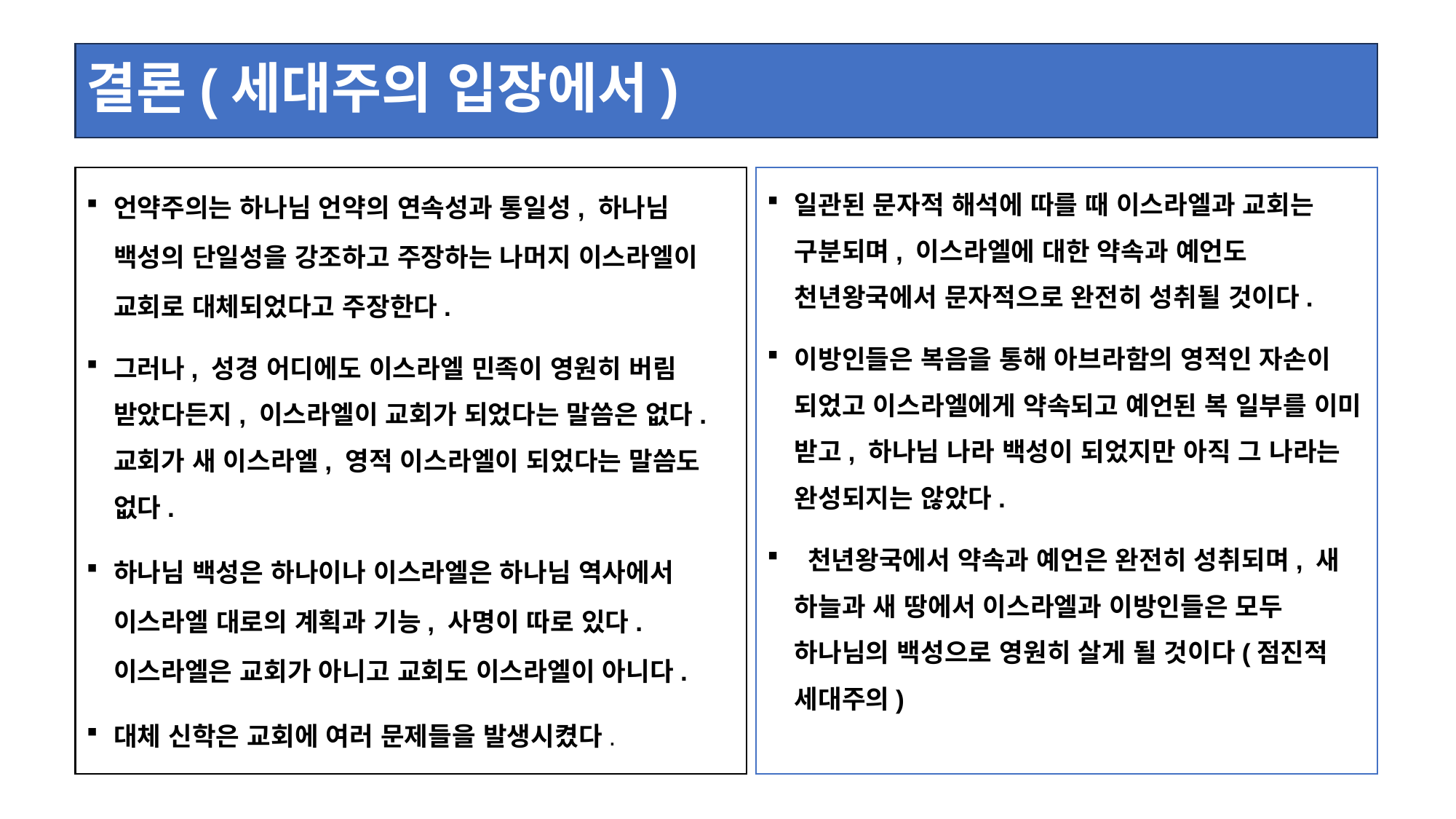

# 결론(세대주의 입장에서)
언약주의는 하나님 언약의 연속성과 통일성, 하나님 백성의 단일성을 강조하고 주장하는 나머지 이스라엘이 교회로 대체되었다고 주장한다.
그러나, 성경 어디에도 이스라엘 민족이 영원히 버림 받았다든지, 이스라엘이 교회가 되었다는 말씀은 없다. 교회가 새 이스라엘, 영적 이스라엘이 되었다는 말씀도 없다.
하나님 백성은 하나이나 이스라엘은 하나님 역사에서 이스라엘 대로의 계획과 기능, 사명이 따로 있다. 이스라엘은 교회가 아니고 교회도 이스라엘이 아니다.
대체 신학은 교회에 여러 문제들을 발생시켰다.
일관된 문자적 해석에 따를 때 이스라엘과 교회는 구분되며, 이스라엘에 대한 약속과 예언도 천년왕국에서 문자적으로 완전히 성취될 것이다.
이방인들은 복음을 통해 아브라함의 영적인 자손이 되었고 이스라엘에게 약속되고 예언된 복 일부를 이미 받고, 하나님 나라 백성이 되었지만 아직 그 나라는 완성되지는 않았다.
 천년왕국에서 약속과 예언은 완전히 성취되며, 새 하늘과 새 땅에서 이스라엘과 이방인들은 모두 하나님의 백성으로 영원히 살게 될 것이다(점진적 세대주의)